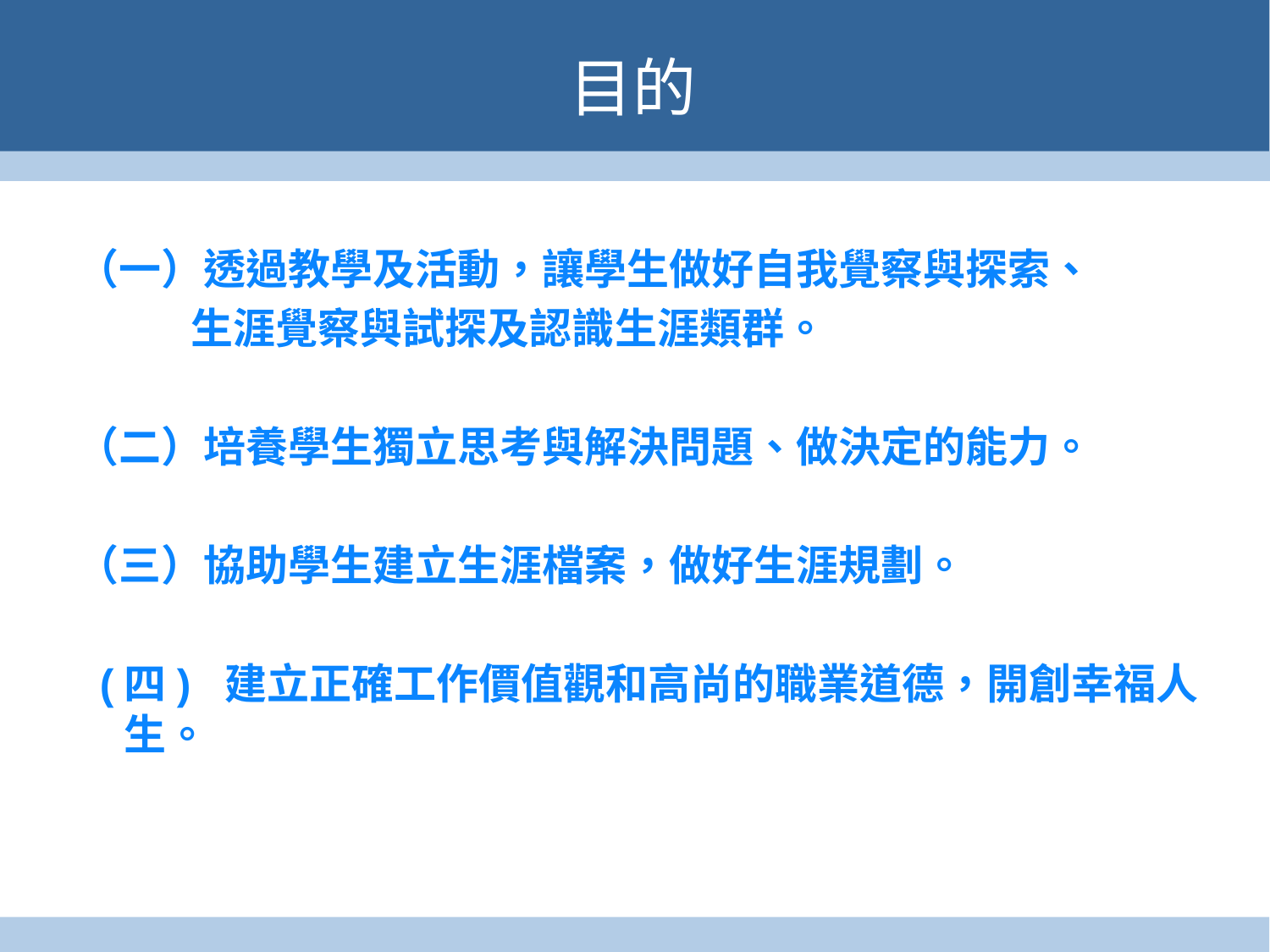

# 目的
（一）透過教學及活動，讓學生做好自我覺察與探索、
           生涯覺察與試探及認識生涯類群。

（二）培養學生獨立思考與解決問題、做決定的能力。

（三）協助學生建立生涯檔案，做好生涯規劃。

  (四)  建立正確工作價值觀和高尚的職業道德，開創幸福人生。